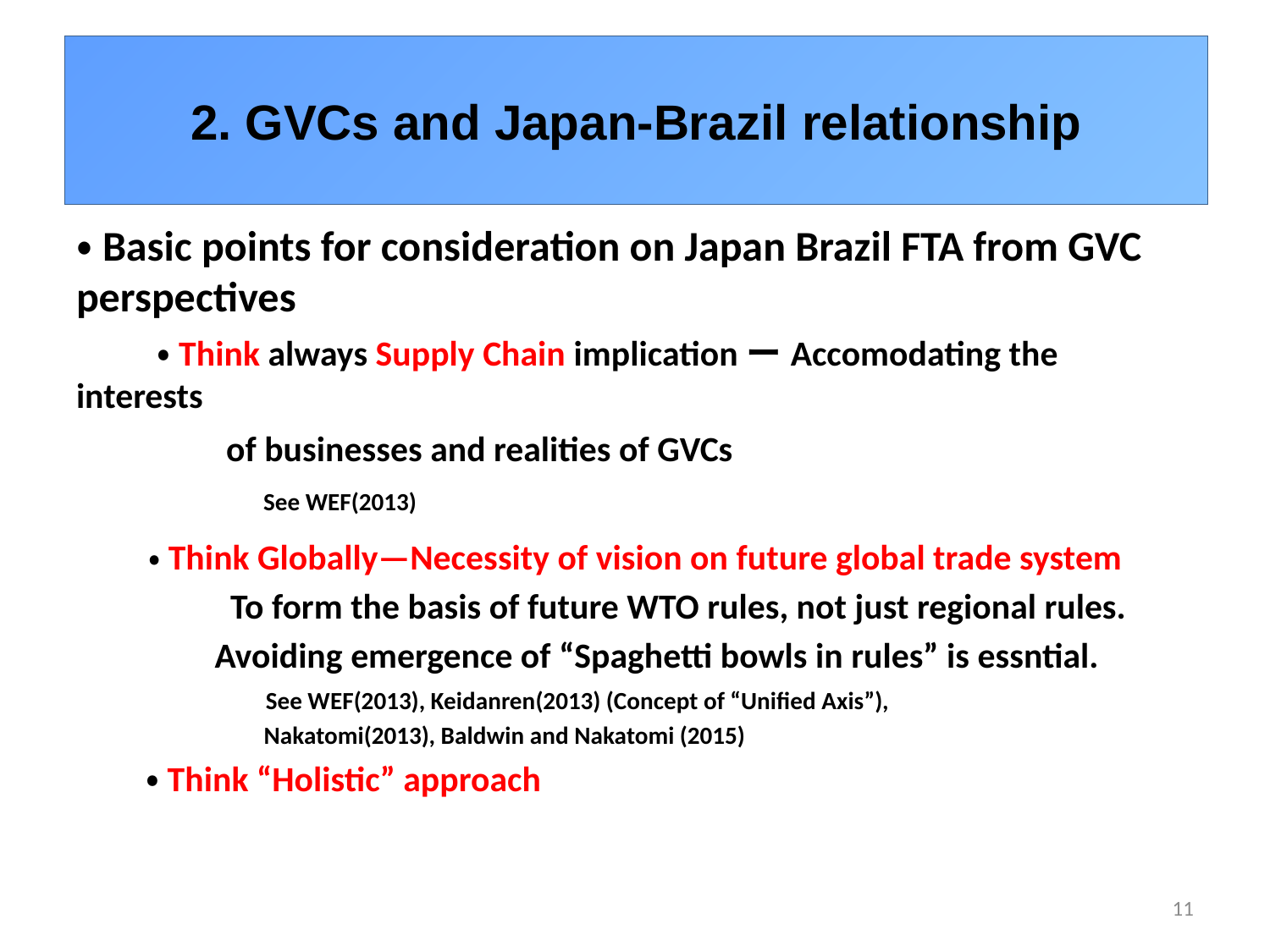

# 2. GVCs and Japan-Brazil relationship
・Basic points for consideration on Japan Brazil FTA from GVC perspectives
         ・Think always Supply Chain implicationーAccomodating the interests
　　　　of businesses and realities of GVCs
                          See WEF(2013)
         ・Think Globally—Necessity of vision on future global trade system
　         To form the basis of future WTO rules, not just regional rules.
           Avoiding emergence of “Spaghetti bowls in rules” is essntial.
                      See WEF(2013), Keidanren(2013) (Concept of “Unified Axis”),
                         Nakatomi(2013), Baldwin and Nakatomi (2015)
  ・Think “Holistic” approach

11